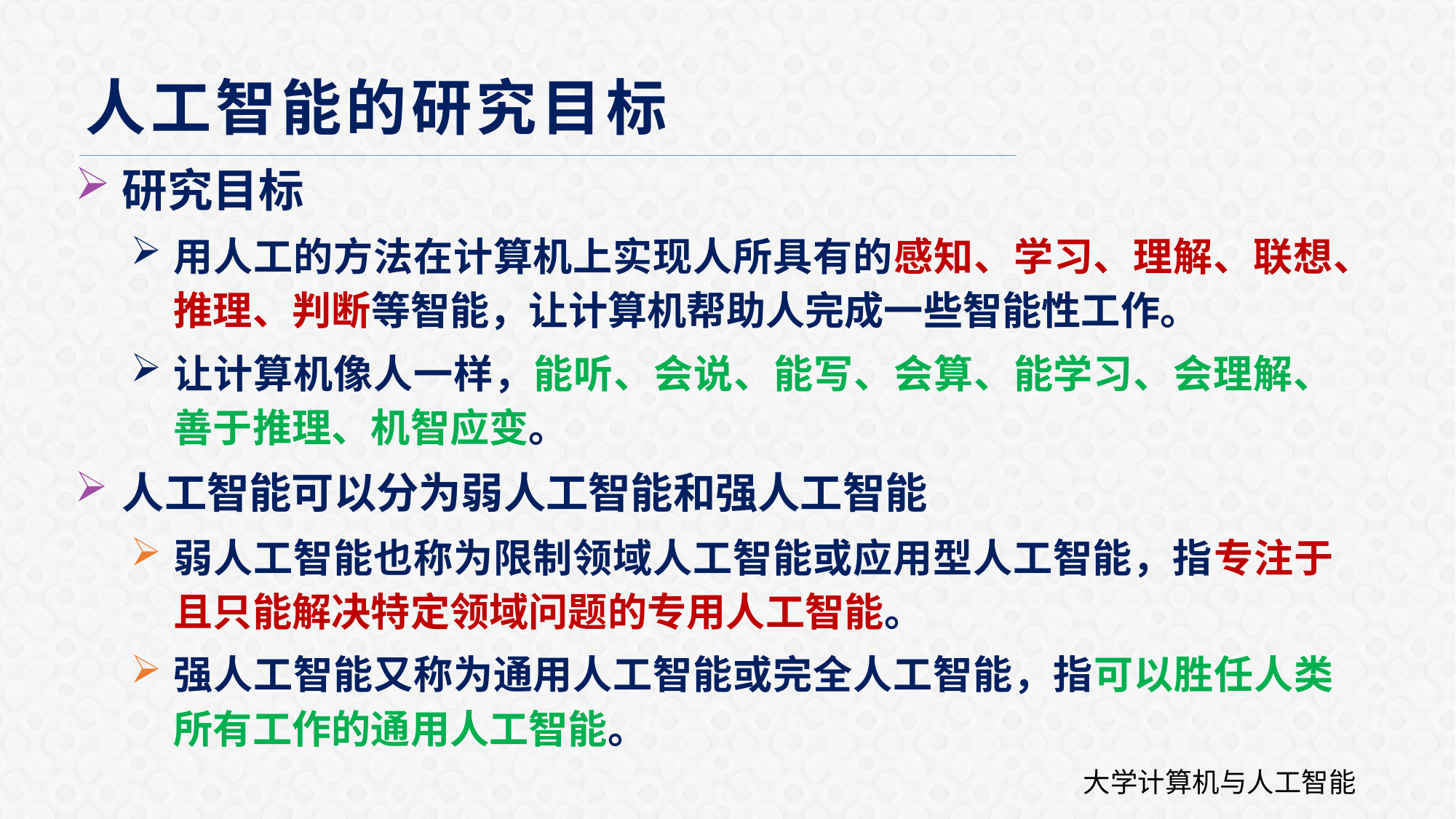

人工智能的研究目标
研究目标
用人工的方法在计算机上实现人所具有的感知、学习、理解、联想、推理、判断等智能，让计算机帮助人完成一些智能性工作。
让计算机像人一样，能听、会说、能写、会算、能学习、会理解、善于推理、机智应变。
人工智能可以分为弱人工智能和强人工智能
弱人工智能也称为限制领域人工智能或应用型人工智能，指专注于且只能解决特定领域问题的专用人工智能。
强人工智能又称为通用人工智能或完全人工智能，指可以胜任人类所有工作的通用人工智能。